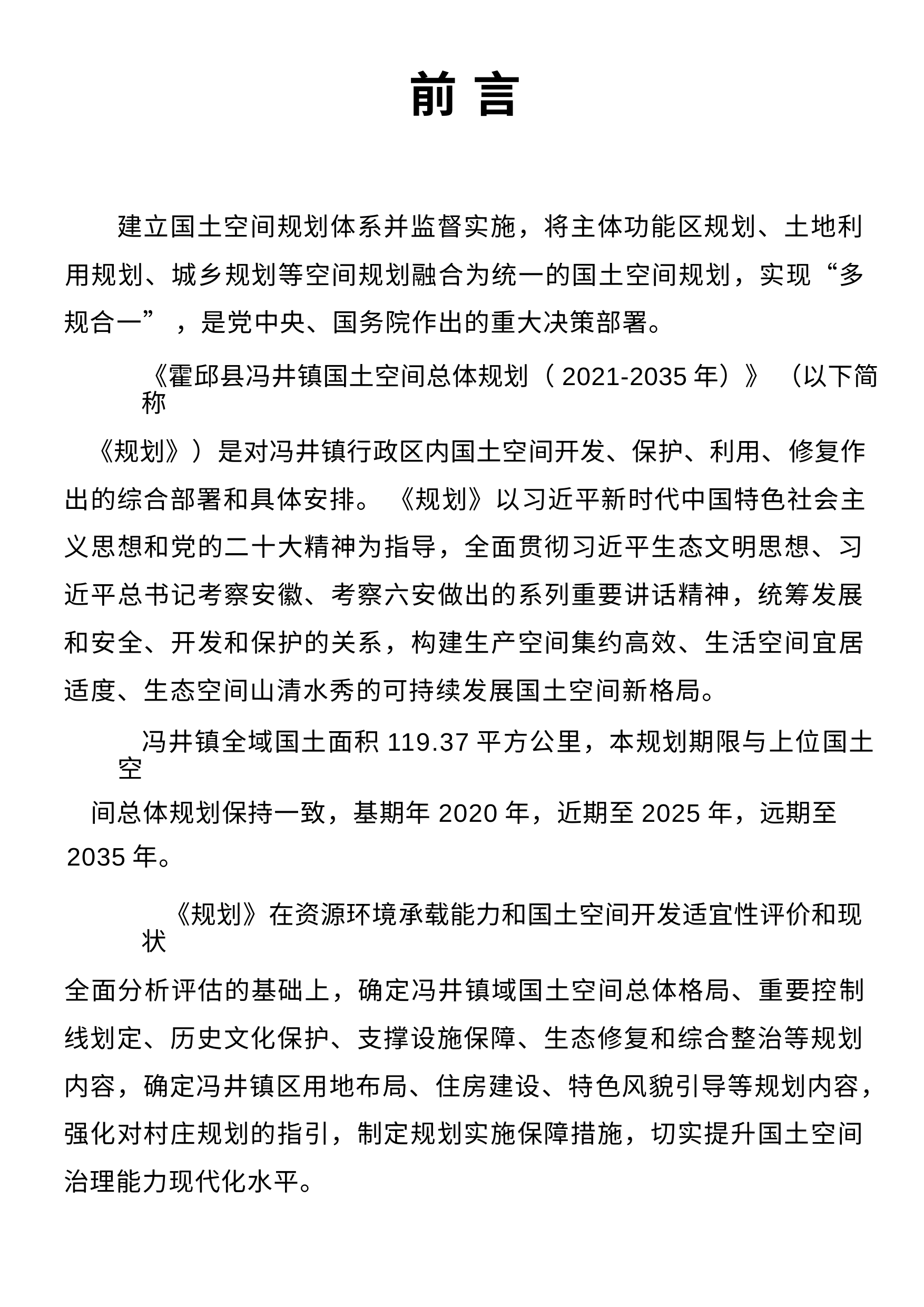

前 言

建立国土空间规划体系并监督实施，将主体功能区规划、土地利
用规划、城乡规划等空间规划融合为统一的国土空间规划，实现“多规合一” ，是党中央、国务院作出的重大决策部署。

《霍邱县冯井镇国土空间总体规划（2021-2035年）》 （以下简称
《规划》）是对冯井镇行政区内国土空间开发、保护、利用、修复作出的综合部署和具体安排。 《规划》以习近平新时代中国特色社会主义思想和党的二十大精神为指导，全面贯彻习近平生态文明思想、习近平总书记考察安徽、考察六安做出的系列重要讲话精神，统筹发展和安全、开发和保护的关系，构建生产空间集约高效、生活空间宜居适度、生态空间山清水秀的可持续发展国土空间新格局。

冯井镇全域国土面积119.37平方公里，本规划期限与上位国土空
间总体规划保持一致，基期年2020年，近期至2025年，远期至2035年。

《规划》在资源环境承载能力和国土空间开发适宜性评价和现状
全面分析评估的基础上，确定冯井镇域国土空间总体格局、重要控制线划定、历史文化保护、支撑设施保障、生态修复和综合整治等规划内容，确定冯井镇区用地布局、住房建设、特色风貌引导等规划内容，强化对村庄规划的指引，制定规划实施保障措施，切实提升国土空间治理能力现代化水平。